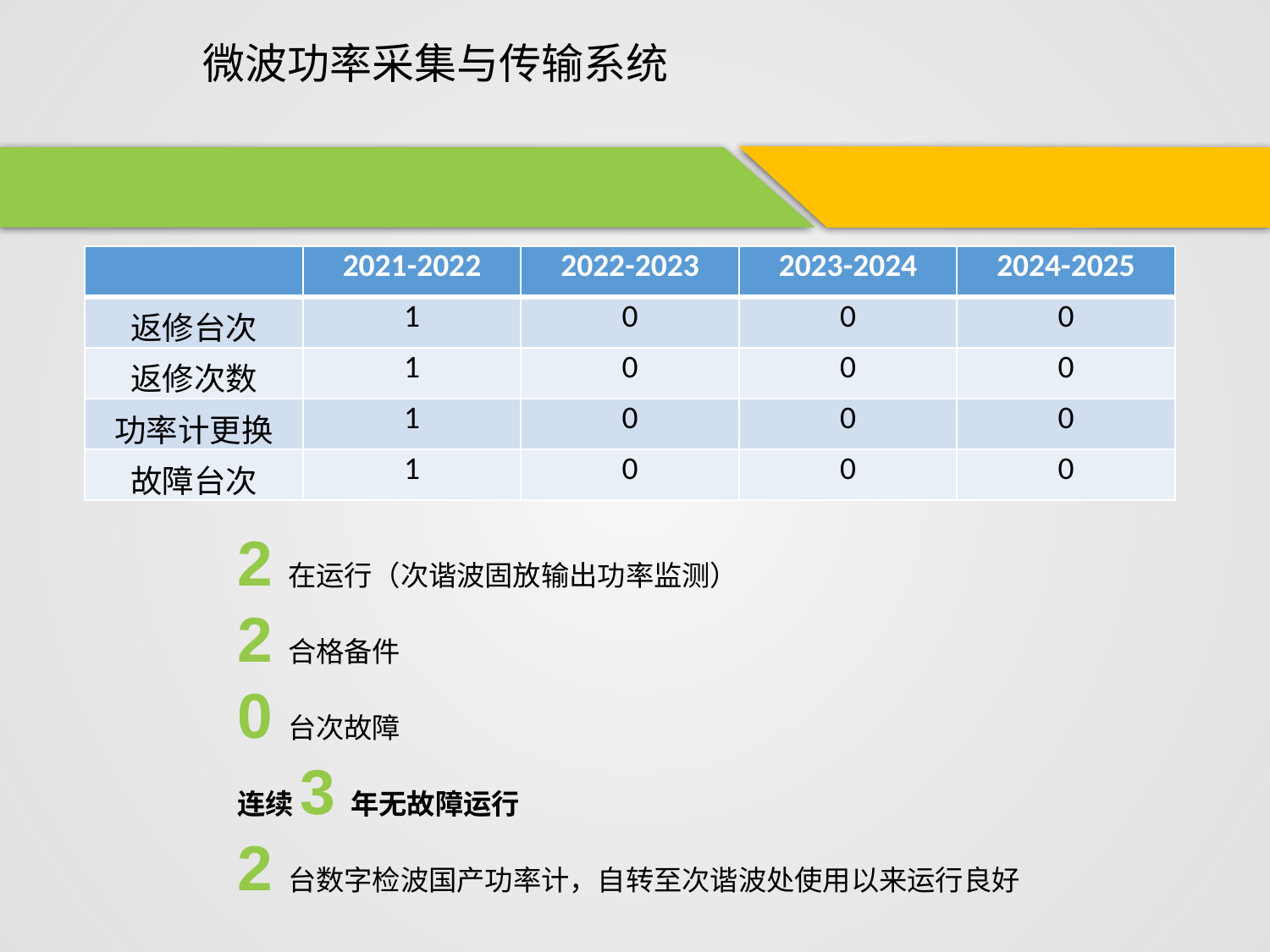

微波功率采集与传输系统
   运行稳定
                功率计
|  | 2021-2022 | 2022-2023 | 2023-2024 | 2024-2025 |
| --- | --- | --- | --- | --- |
| 返修台次 | 1 | 0 | 0 | 0 |
| 返修次数 | 1 | 0 | 0 | 0 |
| 功率计更换 | 1 | 0 | 0 | 0 |
| 故障台次 | 1 | 0 | 0 | 0 |
2在运行（次谐波固放输出功率监测）
2合格备件
0台次故障
连续3年无故障运行
2台数字检波国产功率计，自转至次谐波处使用以来运行良好